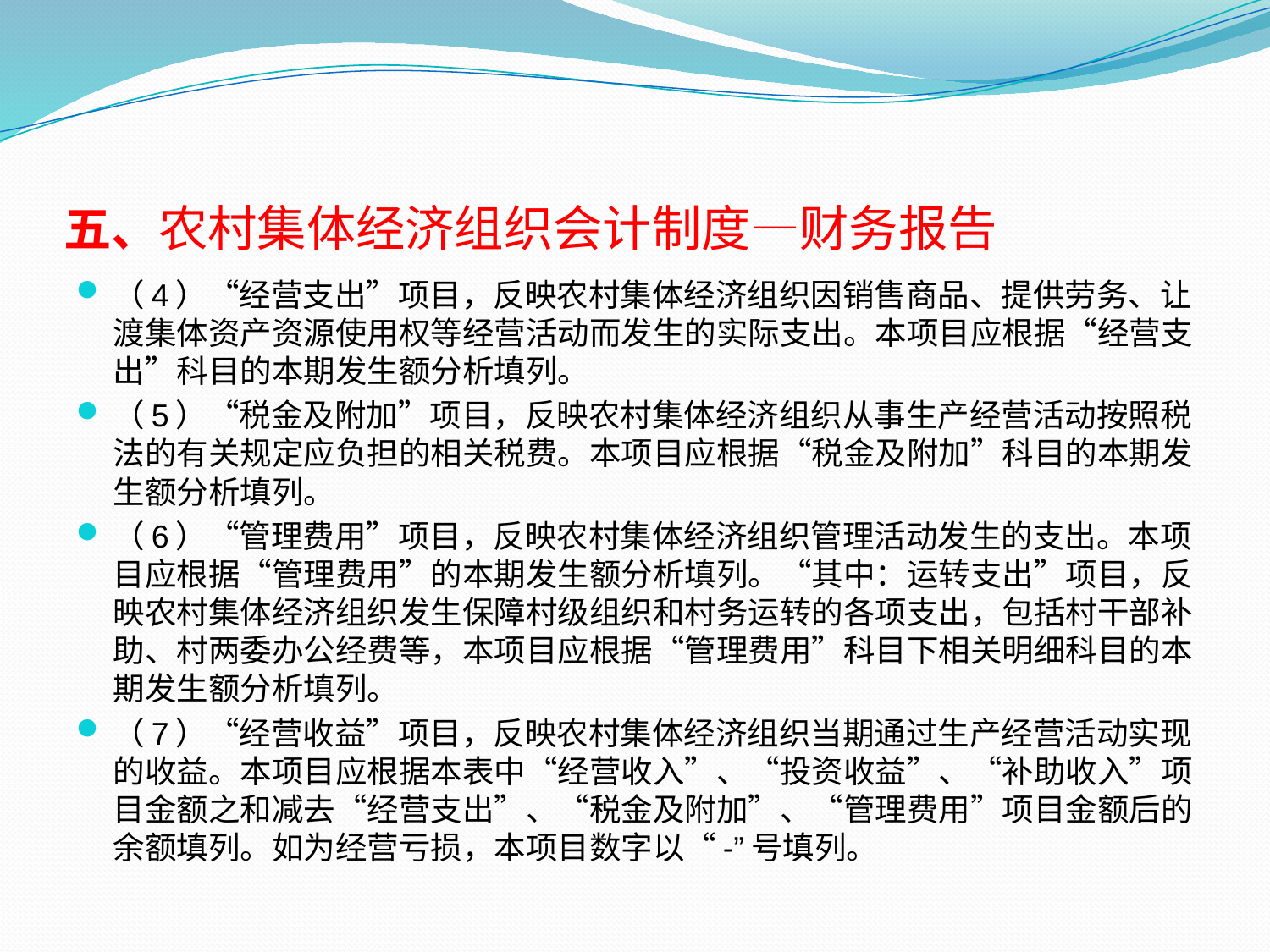

# 五、农村集体经济组织会计制度—财务报告
（4）“经营支出”项目，反映农村集体经济组织因销售商品、提供劳务、让渡集体资产资源使用权等经营活动而发生的实际支出。本项目应根据“经营支出”科目的本期发生额分析填列。
（5）“税金及附加”项目，反映农村集体经济组织从事生产经营活动按照税法的有关规定应负担的相关税费。本项目应根据“税金及附加”科目的本期发生额分析填列。
（6）“管理费用”项目，反映农村集体经济组织管理活动发生的支出。本项目应根据“管理费用”的本期发生额分析填列。“其中：运转支出”项目，反映农村集体经济组织发生保障村级组织和村务运转的各项支出，包括村干部补助、村两委办公经费等，本项目应根据“管理费用”科目下相关明细科目的本期发生额分析填列。
（7）“经营收益”项目，反映农村集体经济组织当期通过生产经营活动实现的收益。本项目应根据本表中“经营收入”、“投资收益”、“补助收入”项目金额之和减去“经营支出”、“税金及附加”、“管理费用”项目金额后的余额填列。如为经营亏损，本项目数字以“-”号填列。